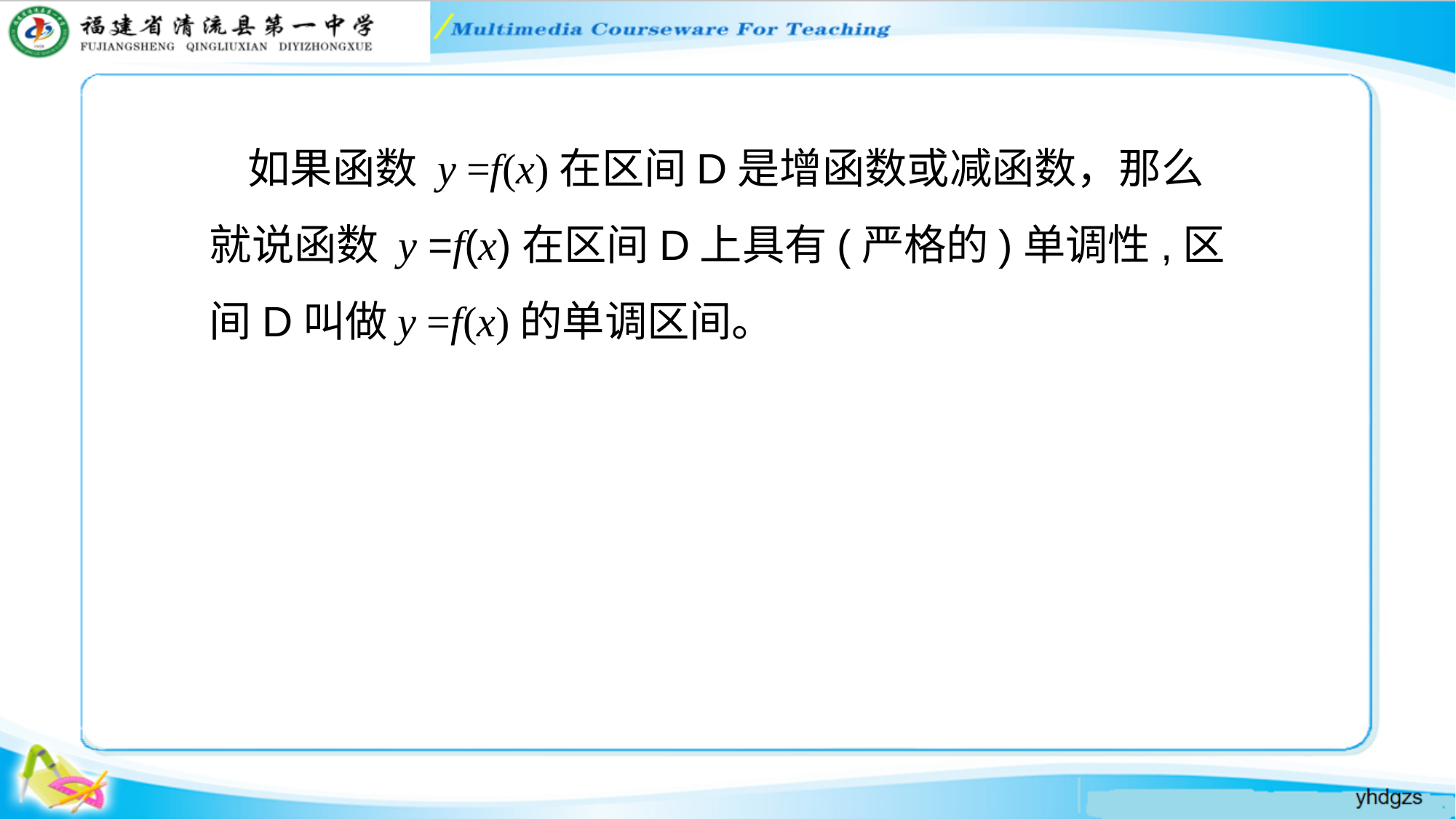

如果函数 y =f(x)在区间D是增函数或减函数，那么就说函数 y =f(x)在区间D上具有(严格的)单调性,区间D叫做y =f(x)的单调区间。